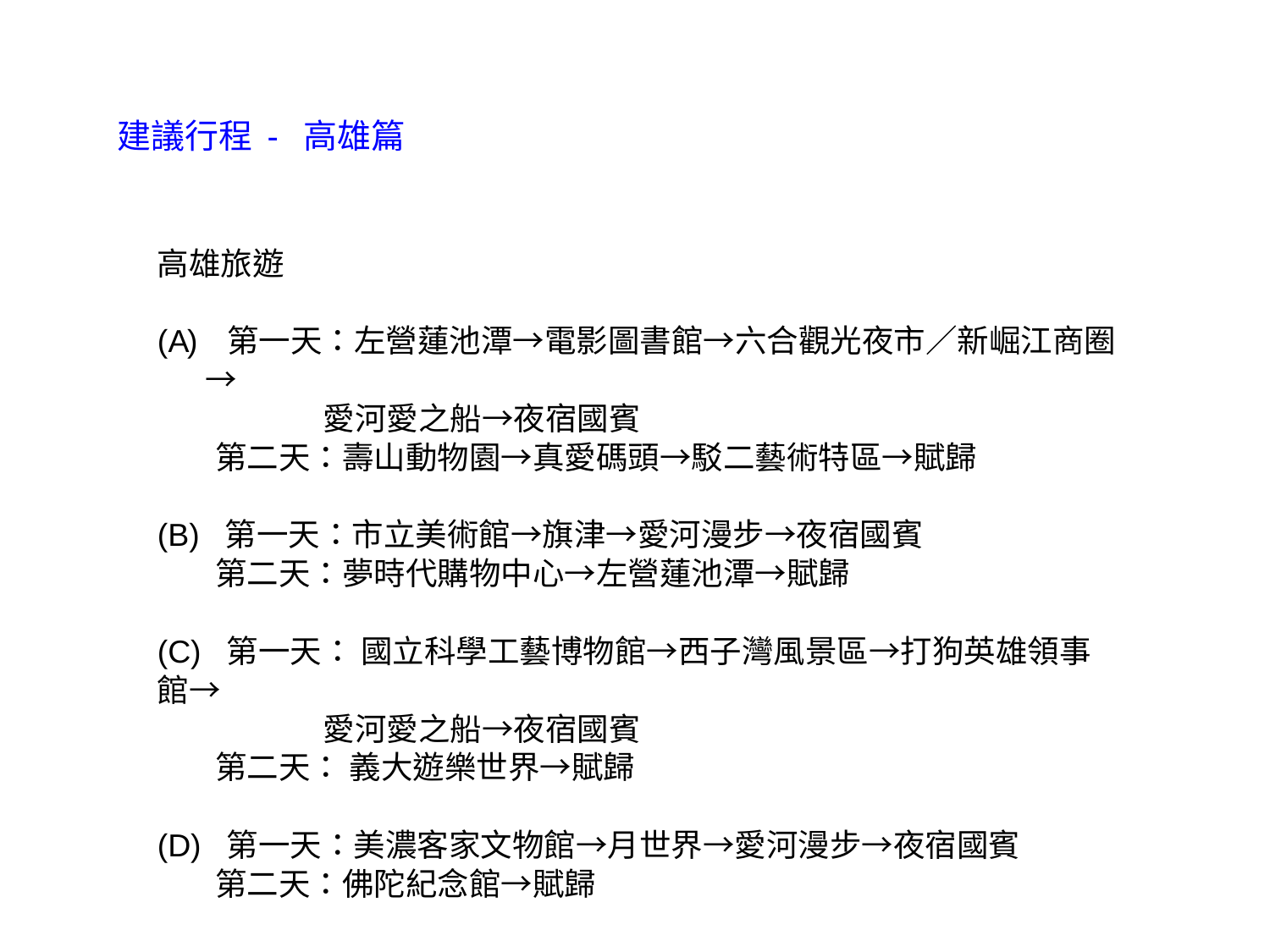

# 建議行程 -  高雄篇
高雄旅遊

  第一天：左營蓮池潭→電影圖書館→六合觀光夜市／新崛江商圈→
                      愛河愛之船→夜宿國賓
       第二天：壽山動物園→真愛碼頭→駁二藝術特區→賦歸

(B)  第一天：市立美術館→旗津→愛河漫步→夜宿國賓
       第二天：夢時代購物中心→左營蓮池潭→賦歸

(C)  第一天： 國立科學工藝博物館→西子灣風景區→打狗英雄領事館→
                      愛河愛之船→夜宿國賓
       第二天： 義大遊樂世界→賦歸

(D)  第一天：美濃客家文物館→月世界→愛河漫步→夜宿國賓
       第二天：佛陀紀念館→賦歸